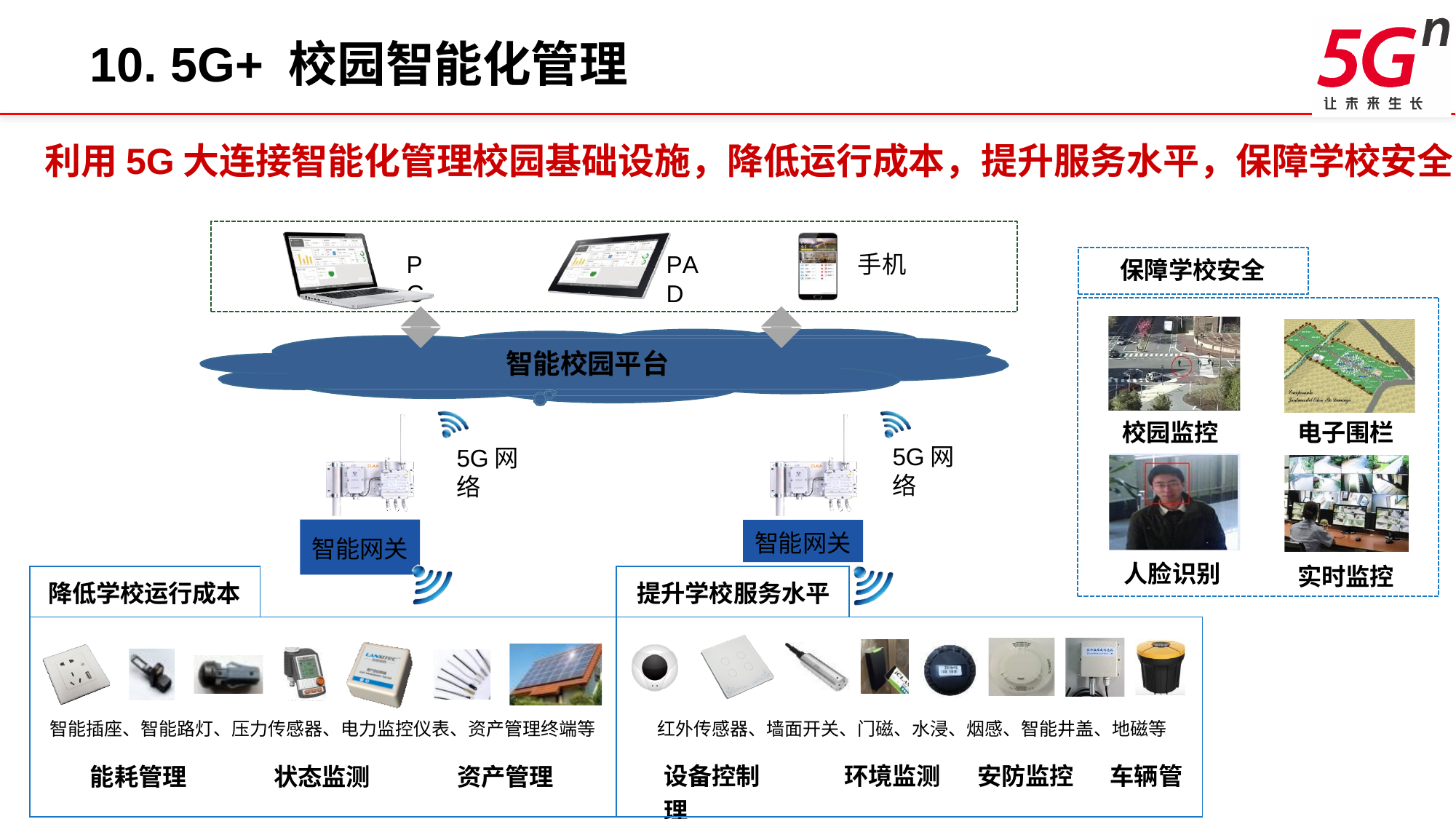

10. 5G+ 校园智能化管理
利用5G大连接智能化管理校园基础设施，降低运行成本，提升服务水平，保障学校安全

PC
PAD
手机
保障学校安全

智能校园平台

校园监控
电子围栏
5G网络
5G网络

智能网关
智能网关

人脸识别
实时监控
| 降低学校运行成本 |  | 提升学校服务水平 |  |
| --- | --- | --- | --- |
| 智能插座、智能路灯、压力传感器、电力监控仪表、资产管理终端等 能耗管理 状态监测 资产管理 |  | 红外传感器、墙面开关、门磁、水浸、烟感、智能井盖、地磁等 设备控制 环境监测 安防监控 车辆管理 |  |